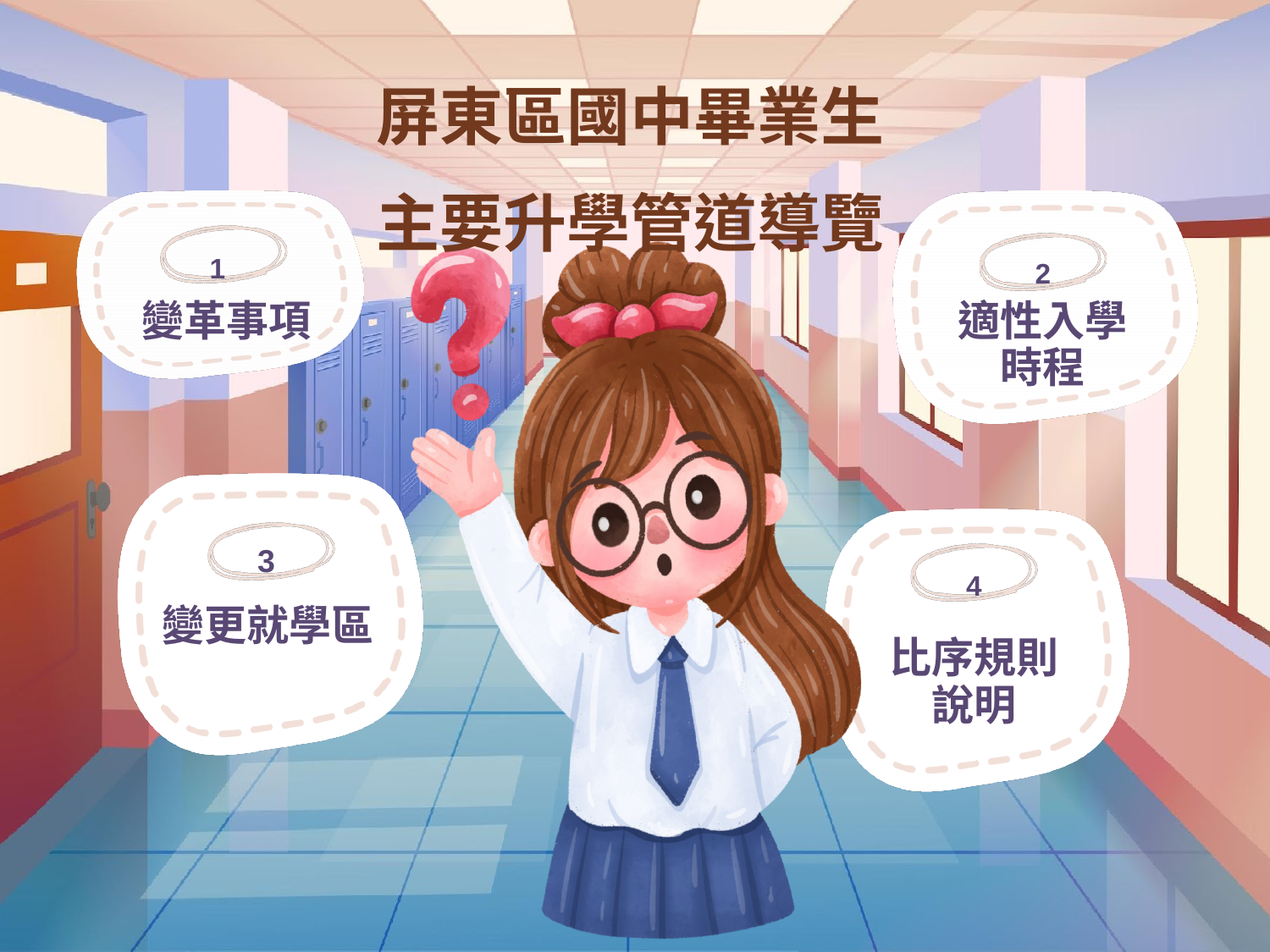

屏東區國中畢業生
主要升學管道導覽

1

2
變革事項
適性入學
時程

3

4
變更就學區
比序規則
說明